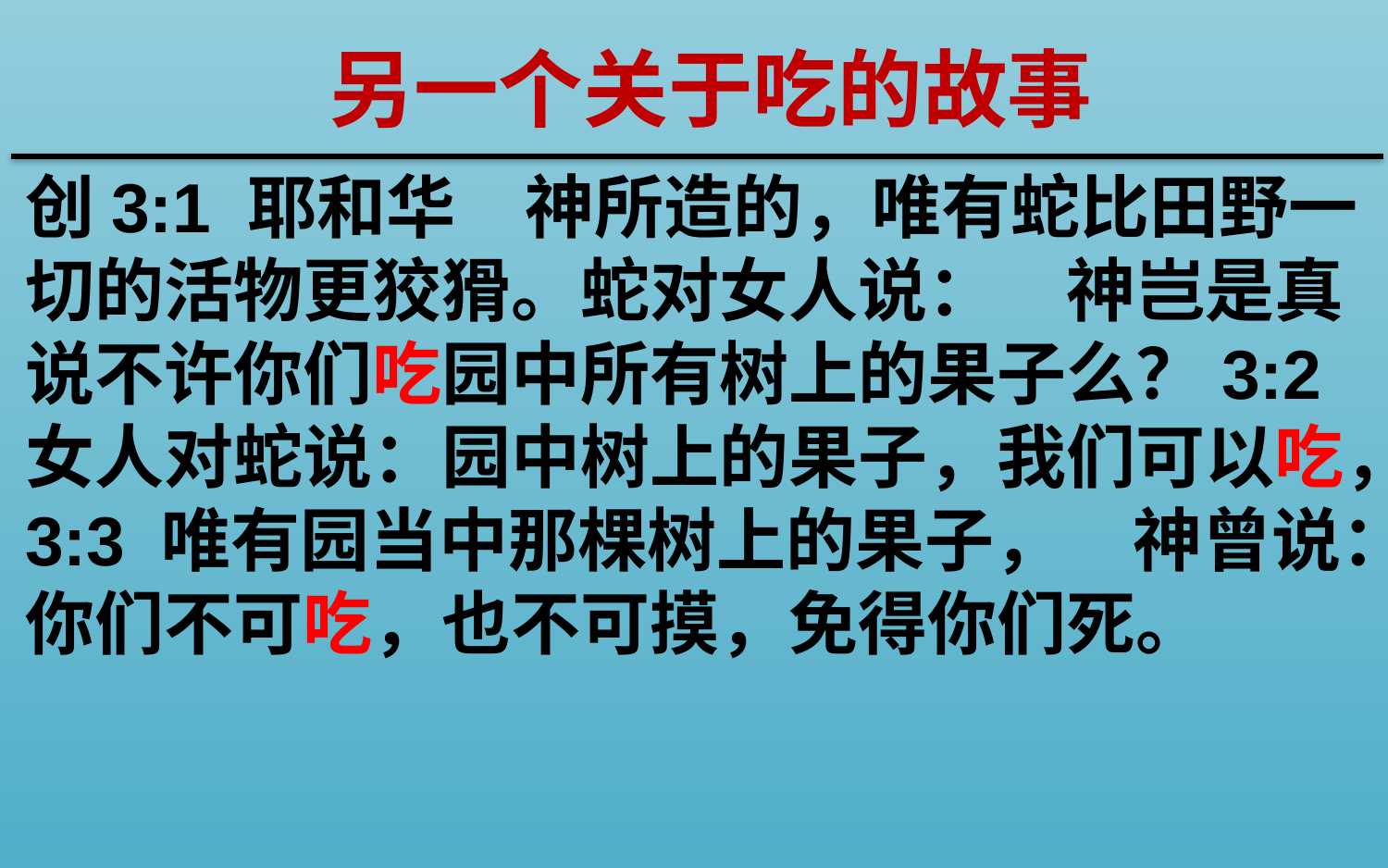

另一个关于吃的故事
创3:1 耶和华　神所造的，唯有蛇比田野一切的活物更狡猾。蛇对女人说：　神岂是真说不许你们吃园中所有树上的果子么？3:2 女人对蛇说：园中树上的果子，我们可以吃，3:3 唯有园当中那棵树上的果子，　神曾说：你们不可吃，也不可摸，免得你们死。